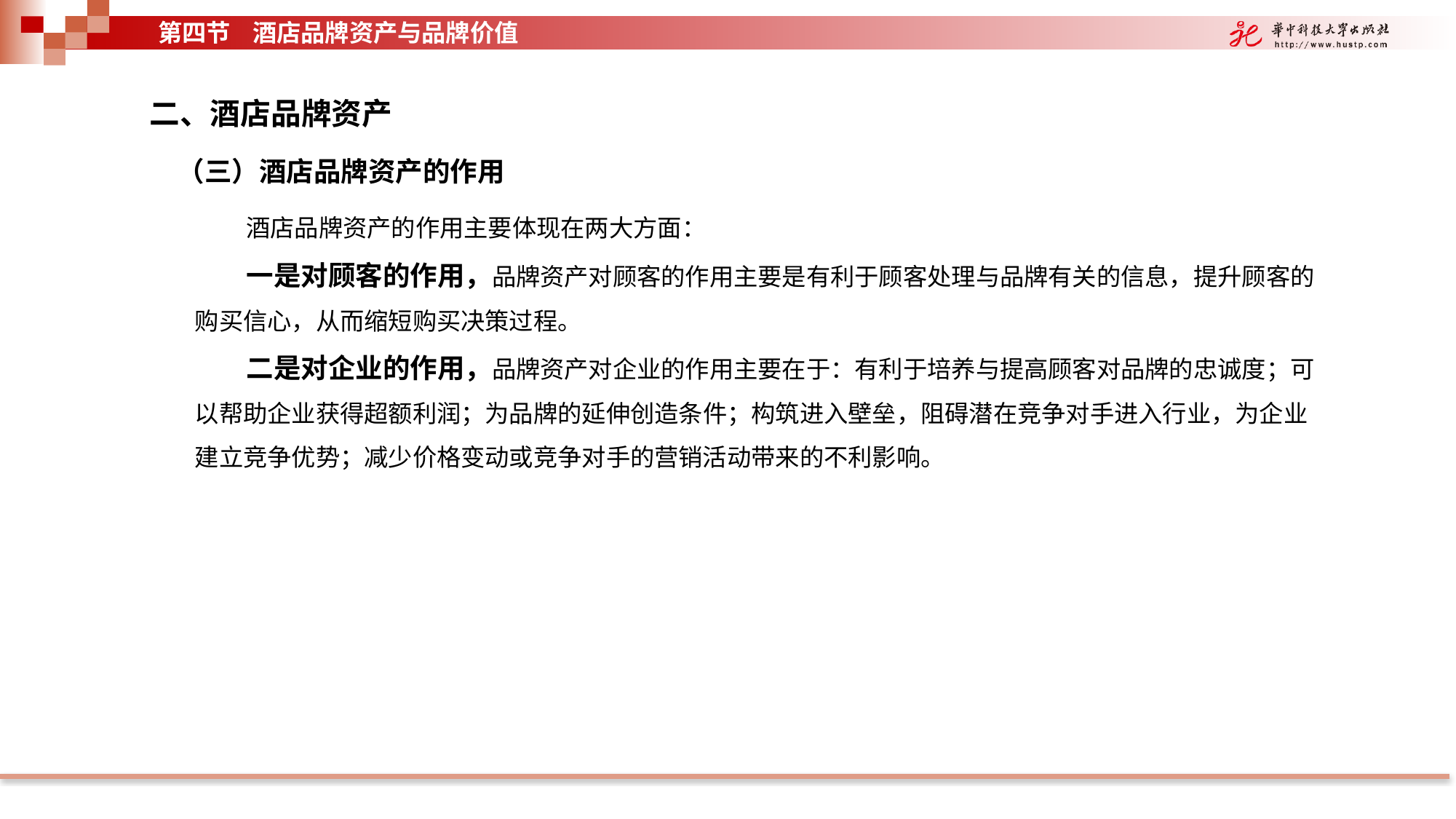

第四节    酒店品牌资产与品牌价值
二、酒店品牌资产
（三）酒店品牌资产的作用
酒店品牌资产的作用主要体现在两大方面：
一是对顾客的作用，品牌资产对顾客的作用主要是有利于顾客处理与品牌有关的信息，提升顾客的购买信心，从而缩短购买决策过程。
二是对企业的作用，品牌资产对企业的作用主要在于：有利于培养与提高顾客对品牌的忠诚度；可以帮助企业获得超额利润；为品牌的延伸创造条件；构筑进入壁垒，阻碍潜在竞争对手进入行业，为企业建立竞争优势；减少价格变动或竞争对手的营销活动带来的不利影响。